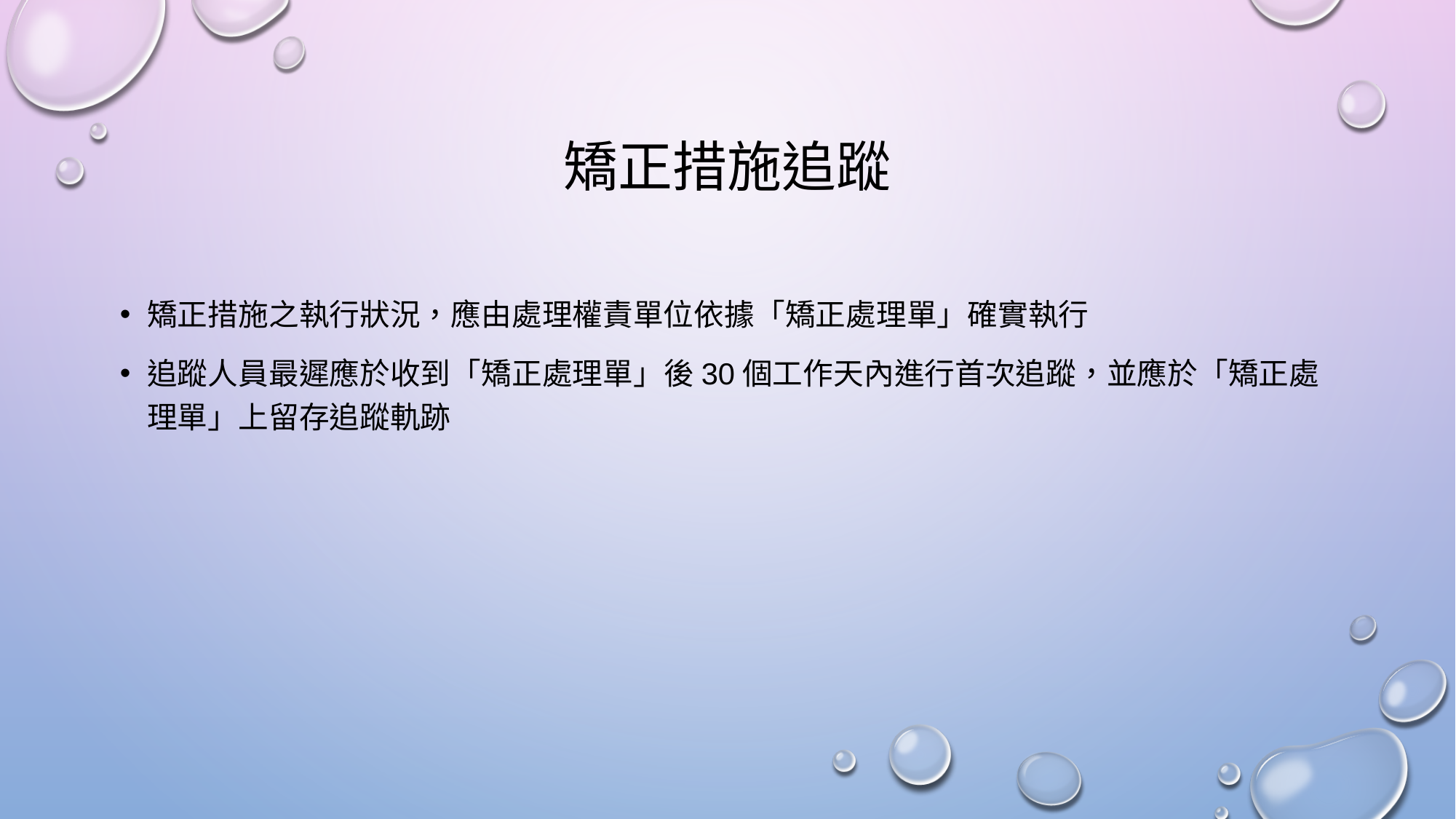

# 矯正措施追蹤
矯正措施之執行狀況，應由處理權責單位依據「矯正處理單」確實執行
追蹤人員最遲應於收到「矯正處理單」後30個工作天內進行首次追蹤，並應於「矯正處理單」上留存追蹤軌跡